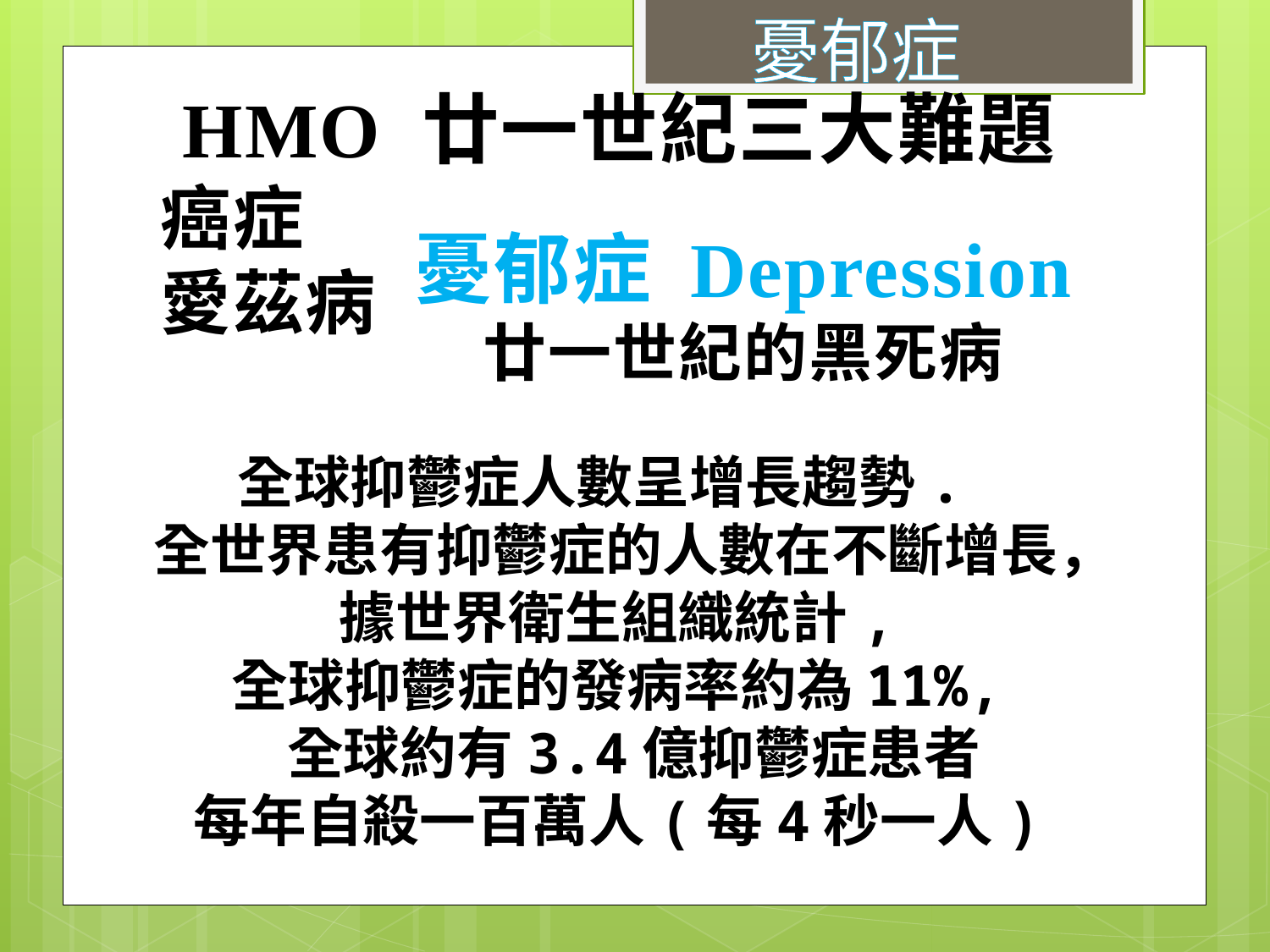

憂郁症
HMO 廿一世紀三大難題
癌症
愛茲病
憂郁症 Depression
廿一世紀的黑死病
全球抑鬱症人數呈增長趨勢.
全世界患有抑鬱症的人數在不斷增長，
據世界衛生組織統計,
全球抑鬱症的發病率約為11%,
全球約有3.4億抑鬱症患者
每年自殺一百萬人(每4秒一人)